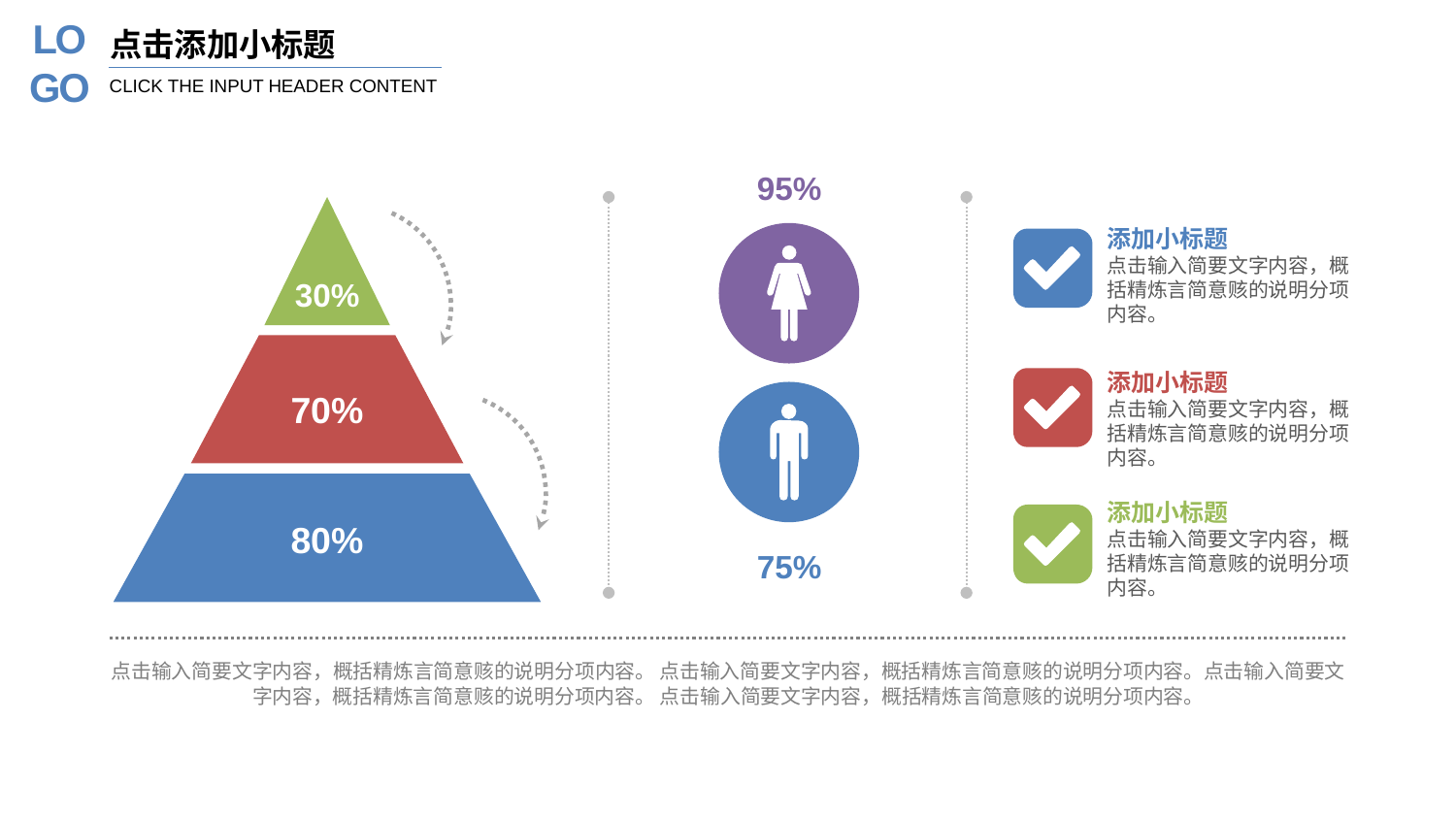

点击添加小标题
CLICK THE INPUT HEADER CONTENT
95%

添加小标题
点击输入简要文字内容，概括精炼言简意赅的说明分项内容。

30%

添加小标题
点击输入简要文字内容，概括精炼言简意赅的说明分项内容。

70%

添加小标题
点击输入简要文字内容，概括精炼言简意赅的说明分项内容。

80%
75%
点击输入简要文字内容，概括精炼言简意赅的说明分项内容。 点击输入简要文字内容，概括精炼言简意赅的说明分项内容。点击输入简要文字内容，概括精炼言简意赅的说明分项内容。 点击输入简要文字内容，概括精炼言简意赅的说明分项内容。